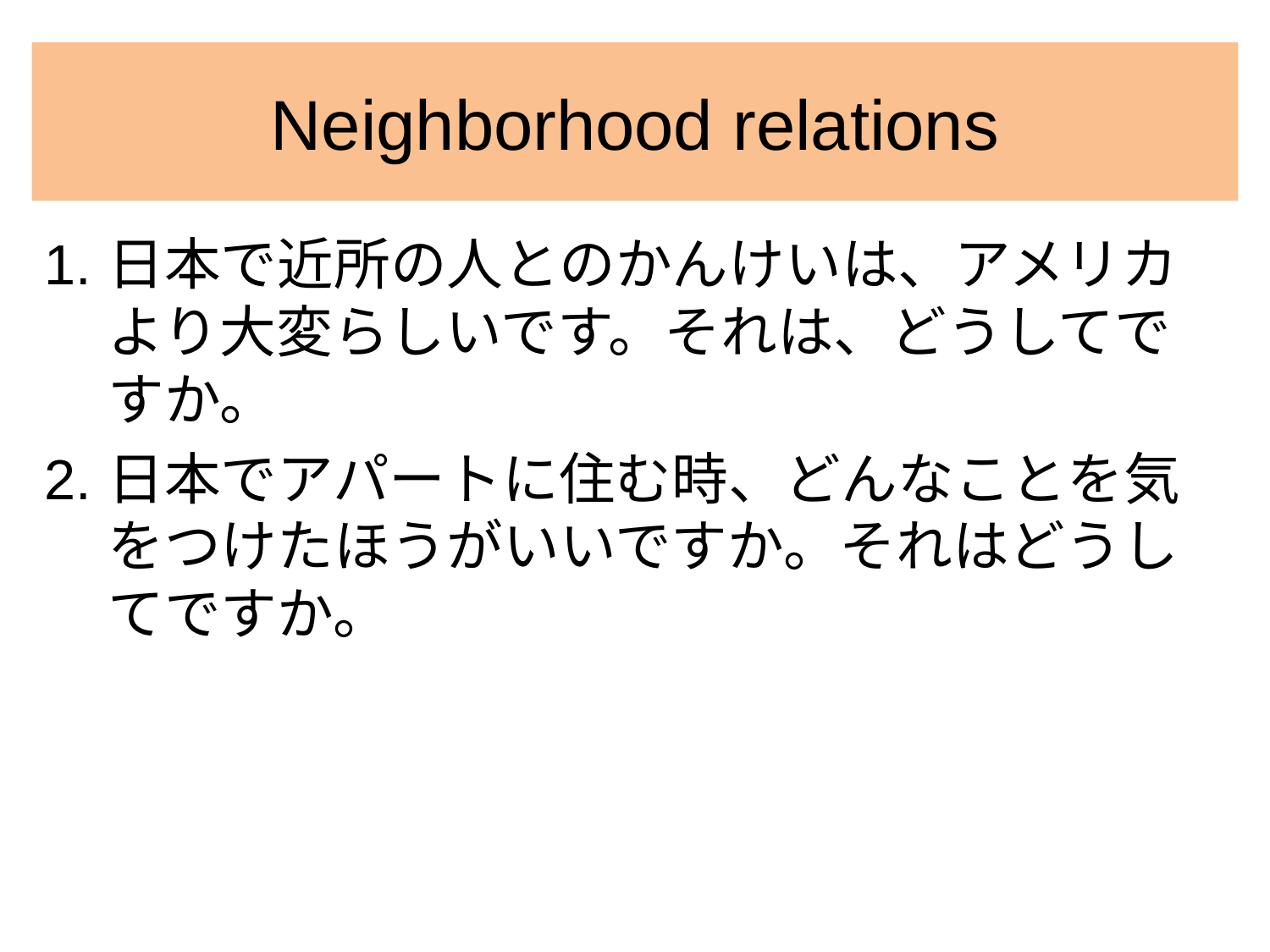

# Neighborhood relations
日本で近所の人とのかんけいは、アメリカより大変らしいです。それは、どうしてですか。
日本でアパートに住む時、どんなことを気をつけたほうがいいですか。それはどうしてですか。